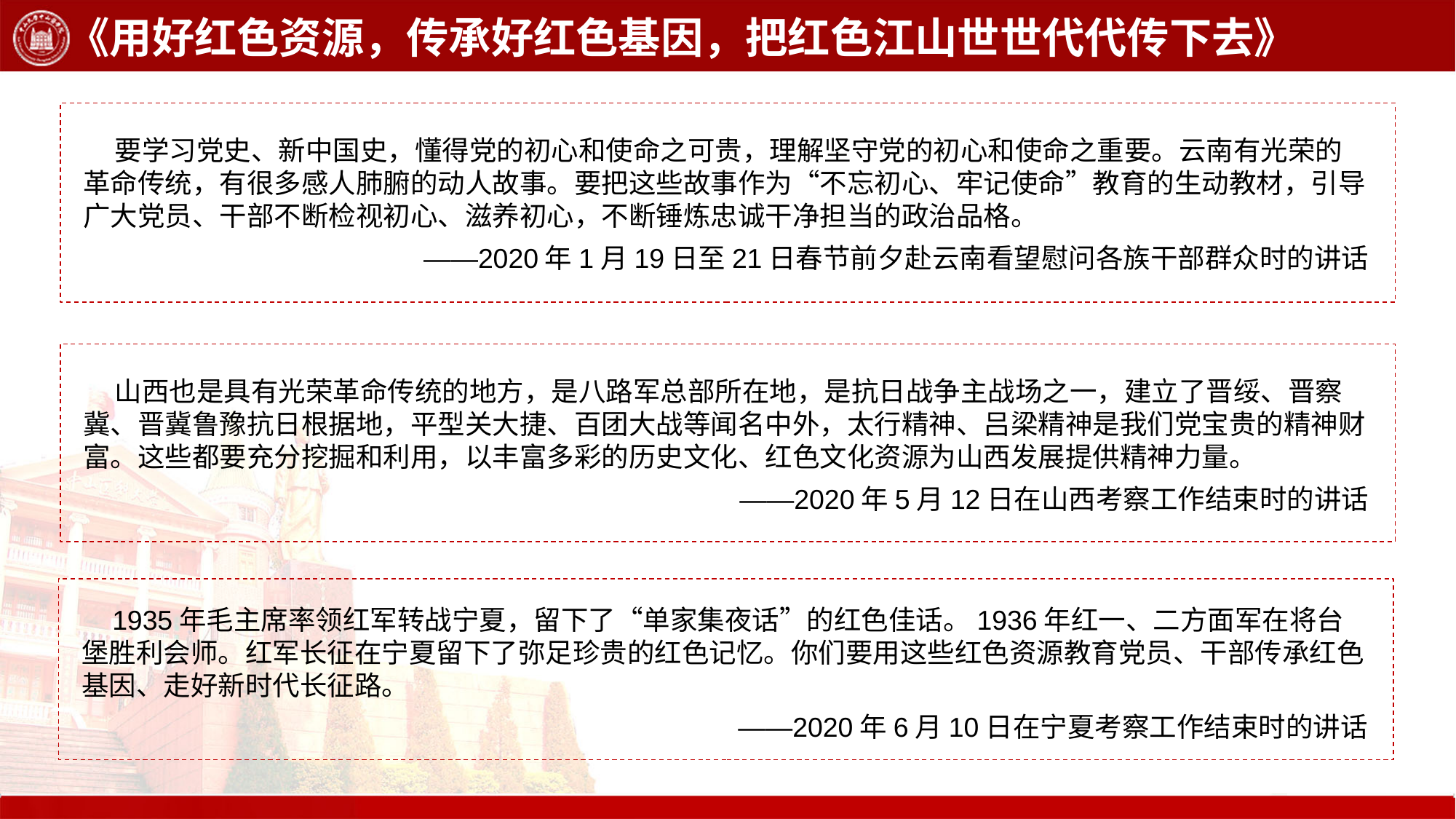

《用好红色资源，传承好红色基因，把红色江山世世代代传下去》

    要学习党史、新中国史，懂得党的初心和使命之可贵，理解坚守党的初心和使命之重要。云南有光荣的革命传统，有很多感人肺腑的动人故事。要把这些故事作为“不忘初心、牢记使命”教育的生动教材，引导广大党员、干部不断检视初心、滋养初心，不断锤炼忠诚干净担当的政治品格。
——2020年1月19日至21日春节前夕赴云南看望慰问各族干部群众时的讲话

    山西也是具有光荣革命传统的地方，是八路军总部所在地，是抗日战争主战场之一，建立了晋绥、晋察冀、晋冀鲁豫抗日根据地，平型关大捷、百团大战等闻名中外，太行精神、吕梁精神是我们党宝贵的精神财富。这些都要充分挖掘和利用，以丰富多彩的历史文化、红色文化资源为山西发展提供精神力量。
——2020年5月12日在山西考察工作结束时的讲话

    1935年毛主席率领红军转战宁夏，留下了“单家集夜话”的红色佳话。1936年红一、二方面军在将台堡胜利会师。红军长征在宁夏留下了弥足珍贵的红色记忆。你们要用这些红色资源教育党员、干部传承红色基因、走好新时代长征路。
——2020年6月10日在宁夏考察工作结束时的讲话